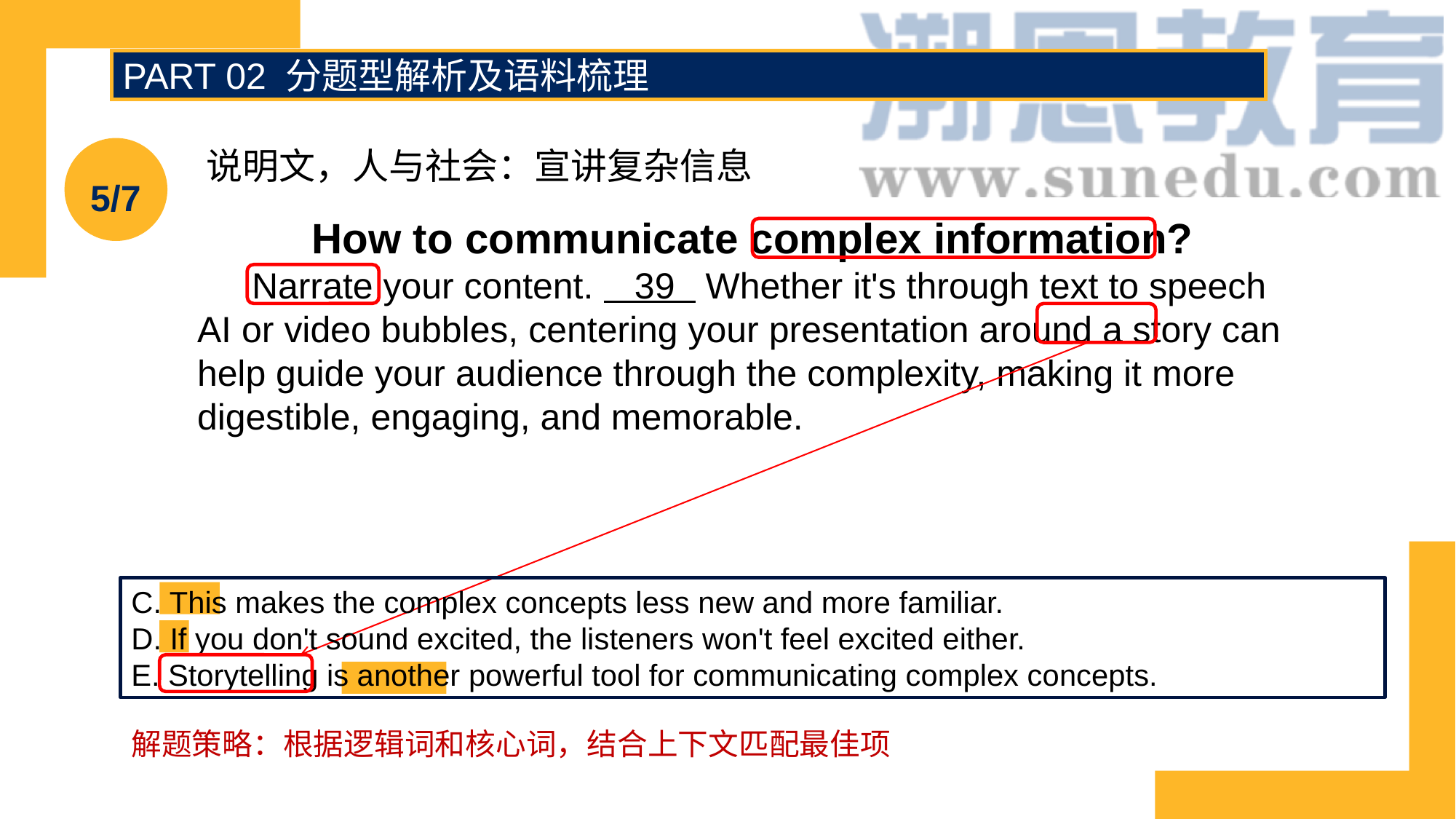

PART 02 分题型解析及语料梳理

说明文，人与社会：宣讲复杂信息
5/7
How to communicate complex information?
Narrate your content.    39   Whether it's through text to speech AI or video bubbles, centering your presentation around a story can help guide your audience through the complexity, making it more digestible, engaging, and memorable.

C. This makes the complex concepts less new and more familiar.
D. If you don't sound excited, the listeners won't feel excited either.
E. Storytelling is another powerful tool for communicating complex concepts.

解题策略：根据逻辑词和核心词，结合上下文匹配最佳项